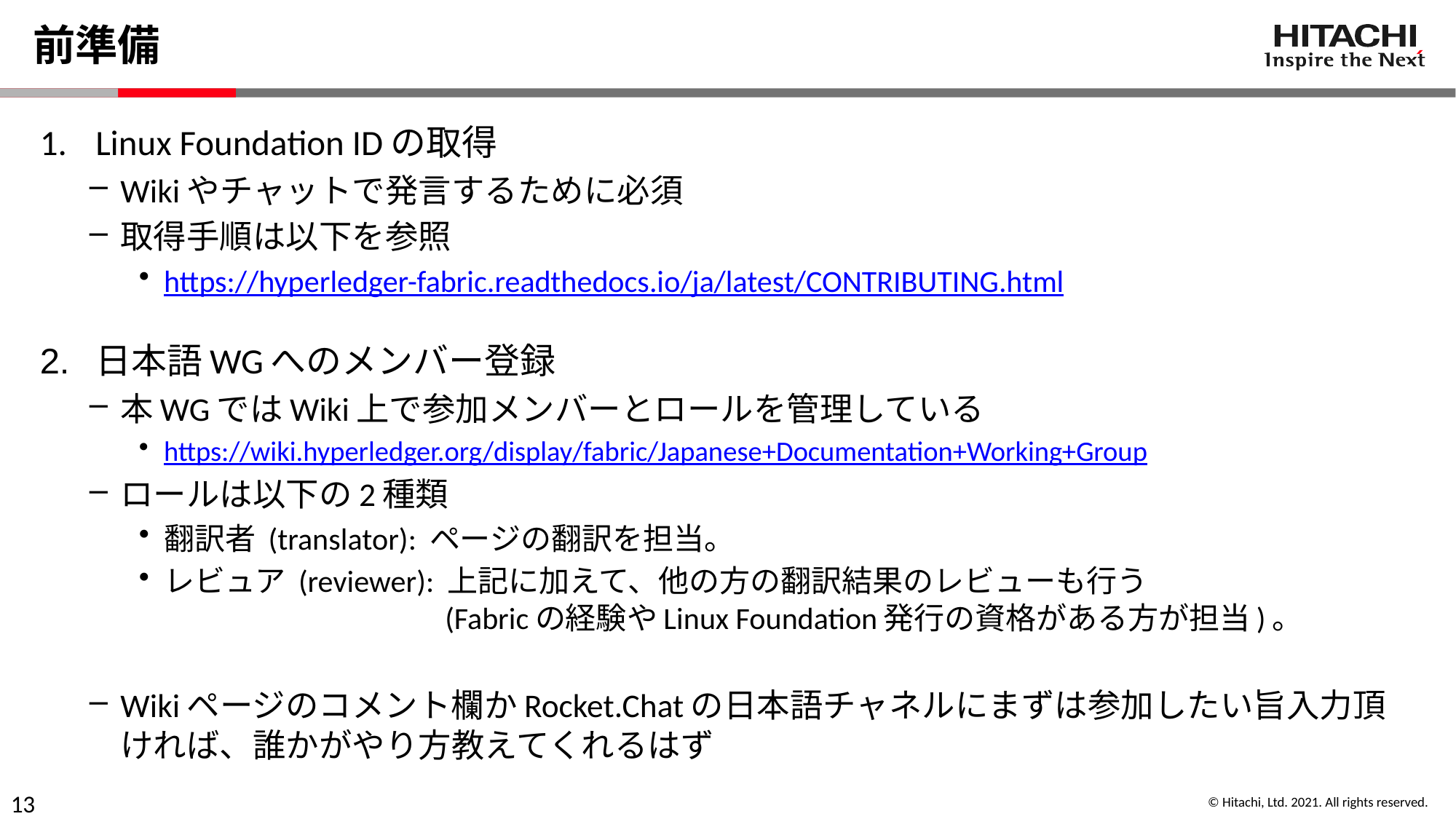

# 前準備
Linux Foundation IDの取得
Wikiやチャットで発言するために必須
取得手順は以下を参照
https://hyperledger-fabric.readthedocs.io/ja/latest/CONTRIBUTING.html

日本語WGへのメンバー登録
本WGではWiki上で参加メンバーとロールを管理している
https://wiki.hyperledger.org/display/fabric/Japanese+Documentation+Working+Group
ロールは以下の2種類
翻訳者 (translator): ページの翻訳を担当。
レビュア (reviewer): 上記に加えて、他の方の翻訳結果のレビューも行う
　　　　　　　　　(Fabricの経験やLinux Foundation発行の資格がある方が担当)。

Wikiページのコメント欄かRocket.Chatの日本語チャネルにまずは参加したい旨入力頂ければ、誰かがやり方教えてくれるはず